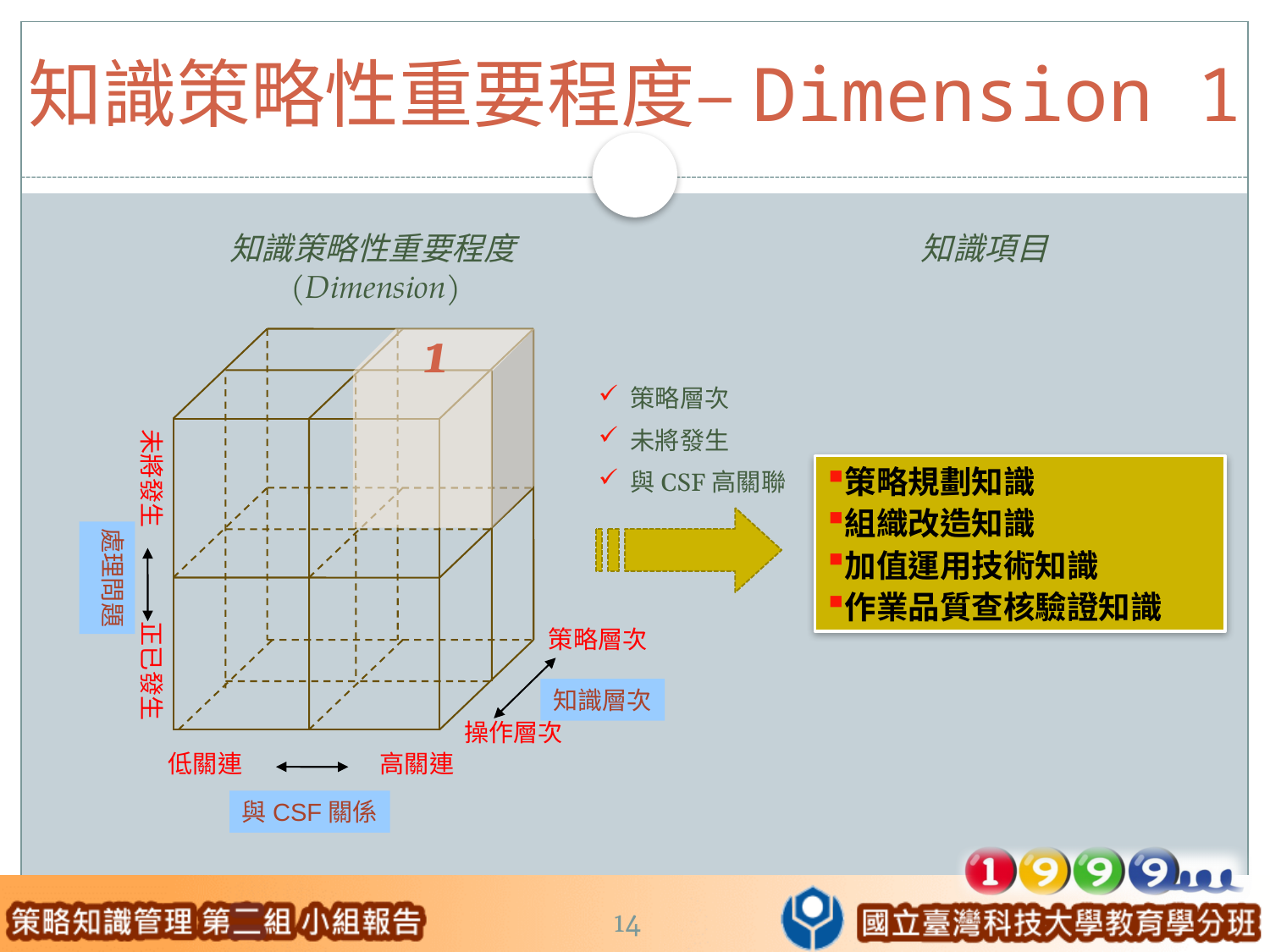

知識策略性重要程度–Dimension 1
知識策略性重要程度(Dimension)
知識項目
1

 策略層次
 未將發生
 與CSF高關聯
未將發生                 正已發生
策略規劃知識
組織改造知識
加值運用技術知識
作業品質查核驗證知識

處理問題

策略層次

知識層次
操作層次
 低關連                         高關連

與CSF關係
14